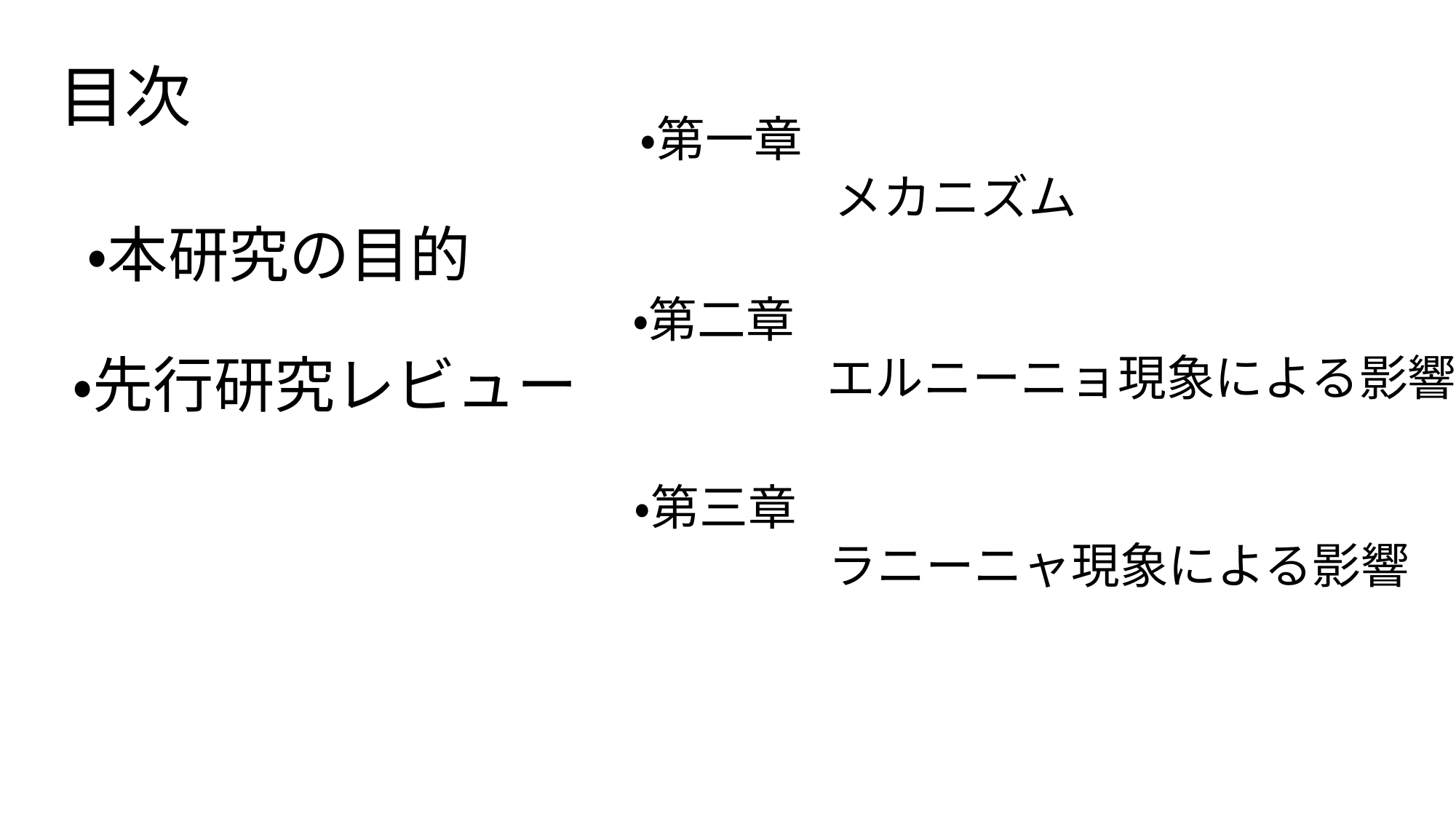

目次
・第一章
　　　　メカニズム
・本研究の目的
・第二章
　　　　エルニーニョ現象による影響

・先行研究レビュー
・第三章
　　　　ラニーニャ現象による影響